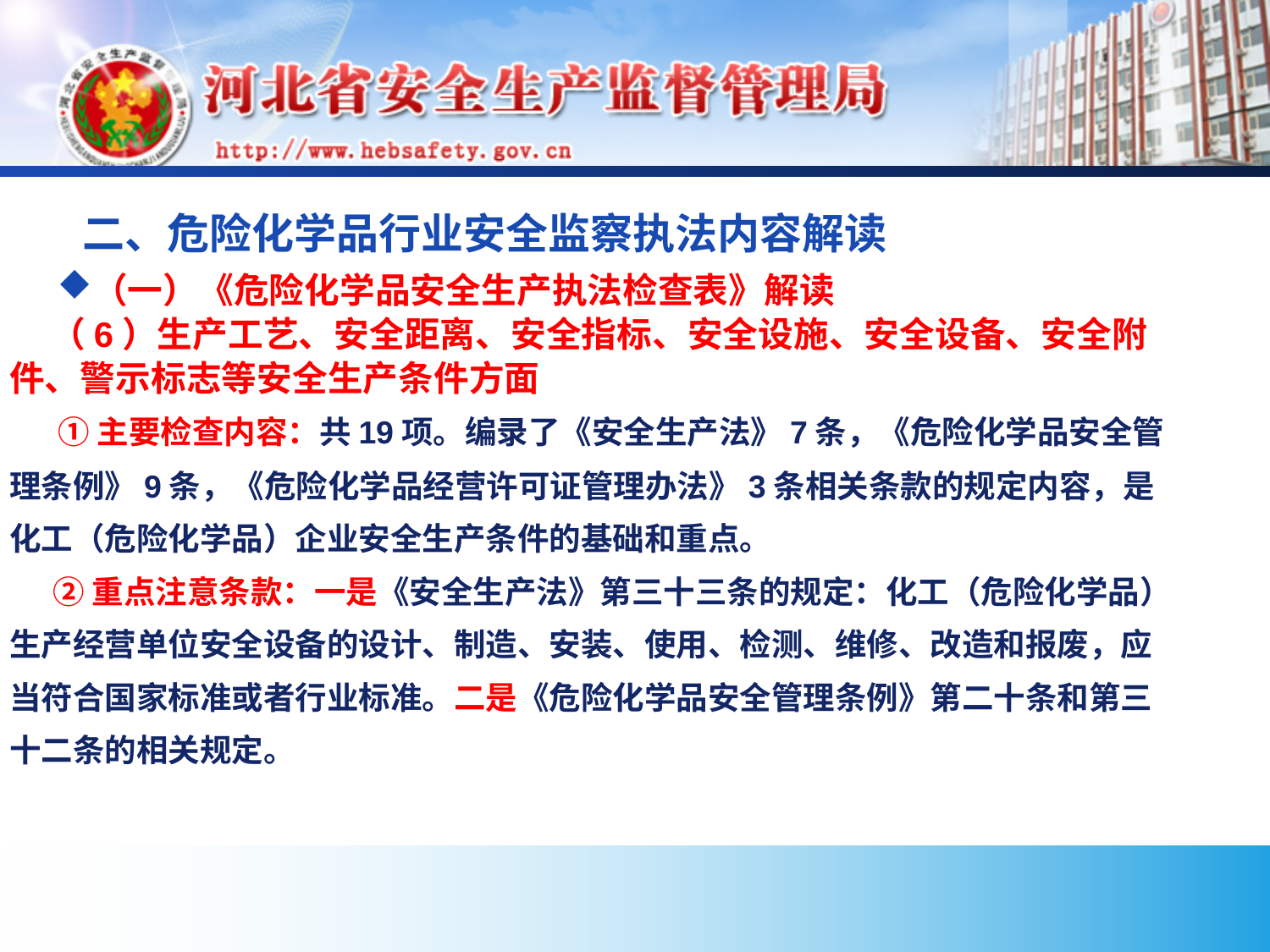

# 二、危险化学品行业安全监察执法内容解读
（一）《危险化学品安全生产执法检查表》解读
    （6）生产工艺、安全距离、安全指标、安全设施、安全设备、安全附件、警示标志等安全生产条件方面
      ①主要检查内容：共19项。编录了《安全生产法》7条，《危险化学品安全管理条例》9条，《危险化学品经营许可证管理办法》3条相关条款的规定内容，是化工（危险化学品）企业安全生产条件的基础和重点。
      ②重点注意条款：一是《安全生产法》第三十三条的规定：化工（危险化学品）生产经营单位安全设备的设计、制造、安装、使用、检测、维修、改造和报废，应当符合国家标准或者行业标准。二是《危险化学品安全管理条例》第二十条和第三十二条的相关规定。